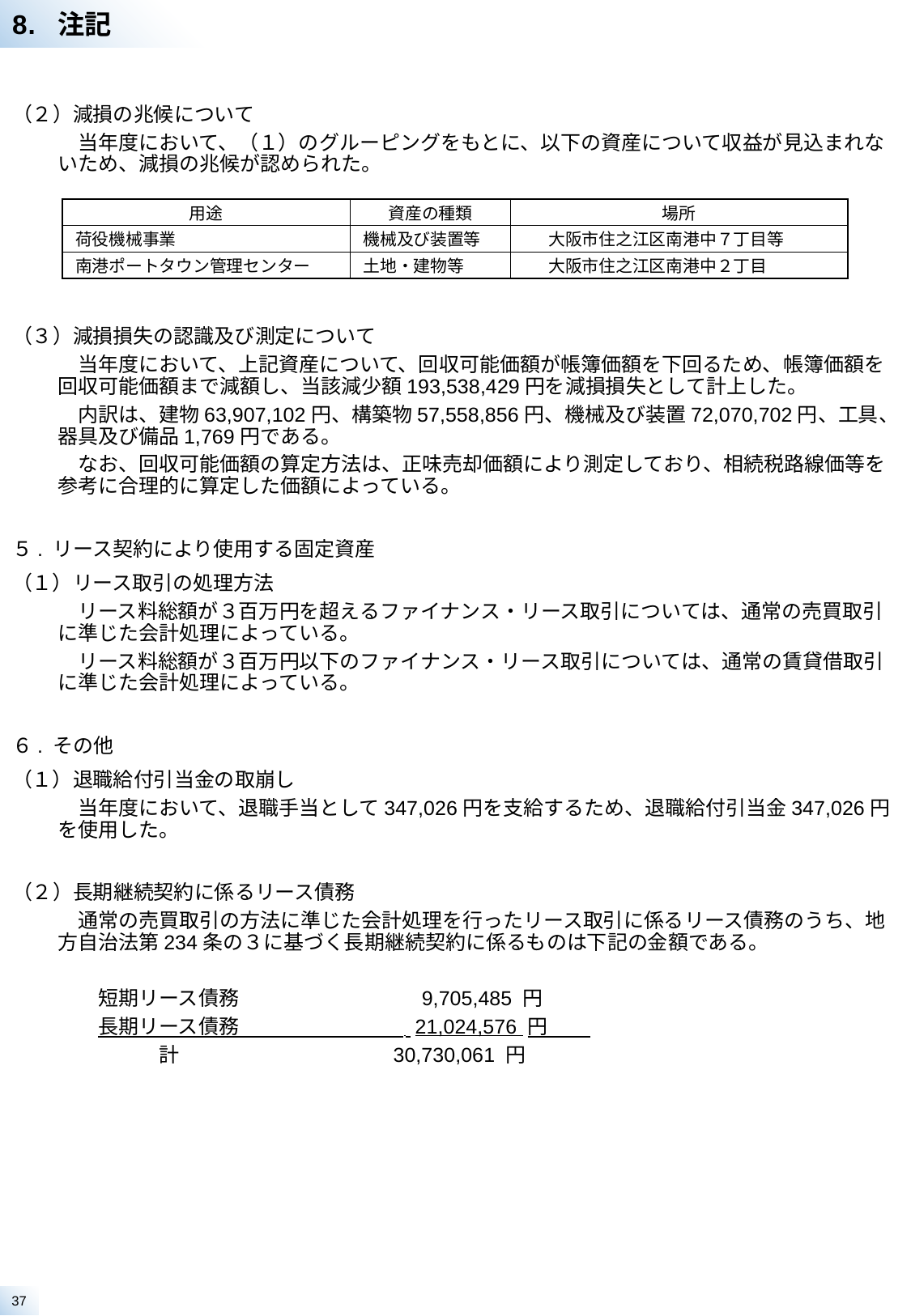

注記

（２）減損の兆候について
　当年度において、（１）のグルーピングをもとに、以下の資産について収益が見込まれないため、減損の兆候が認められた。

（３）減損損失の認識及び測定について
　当年度において、上記資産について、回収可能価額が帳簿価額を下回るため、帳簿価額を回収可能価額まで減額し、当該減少額193,538,429円を減損損失として計上した。
　内訳は、建物63,907,102円、構築物57,558,856円、機械及び装置72,070,702円、工具、器具及び備品1,769円である。
　なお、回収可能価額の算定方法は、正味売却価額により測定しており、相続税路線価等を参考に合理的に算定した価額によっている。

５. リース契約により使用する固定資産
（１）リース取引の処理方法
　リース料総額が３百万円を超えるファイナンス・リース取引については、通常の売買取引に準じた会計処理によっている。
　リース料総額が３百万円以下のファイナンス・リース取引については、通常の賃貸借取引に準じた会計処理によっている。

６. その他
（１）退職給付引当金の取崩し
　当年度において、退職手当として347,026円を支給するため、退職給付引当金347,026円を使用した。

（２）長期継続契約に係るリース債務
　通常の売買取引の方法に準じた会計処理を行ったリース取引に係るリース債務のうち、地方自治法第234条の３に基づく長期継続契約に係るものは下記の金額である。

　　短期リース債務                                        9,705,485 円
　　長期リース債務                                       21,024,576 円
　　　　　計                                               30,730,061 円

| 用途 |  |  | 資産の種類 |  |  | 場所 |  |  |
| --- | --- | --- | --- | --- | --- | --- | --- | --- |
|  | 荷役機械事業 |  |  | 機械及び装置等 |  |  | 大阪市住之江区南港中７丁目等 |  |
|  | 南港ポートタウン管理センター |  |  | 土地・建物等 |  |  | 大阪市住之江区南港中２丁目 |  |
37